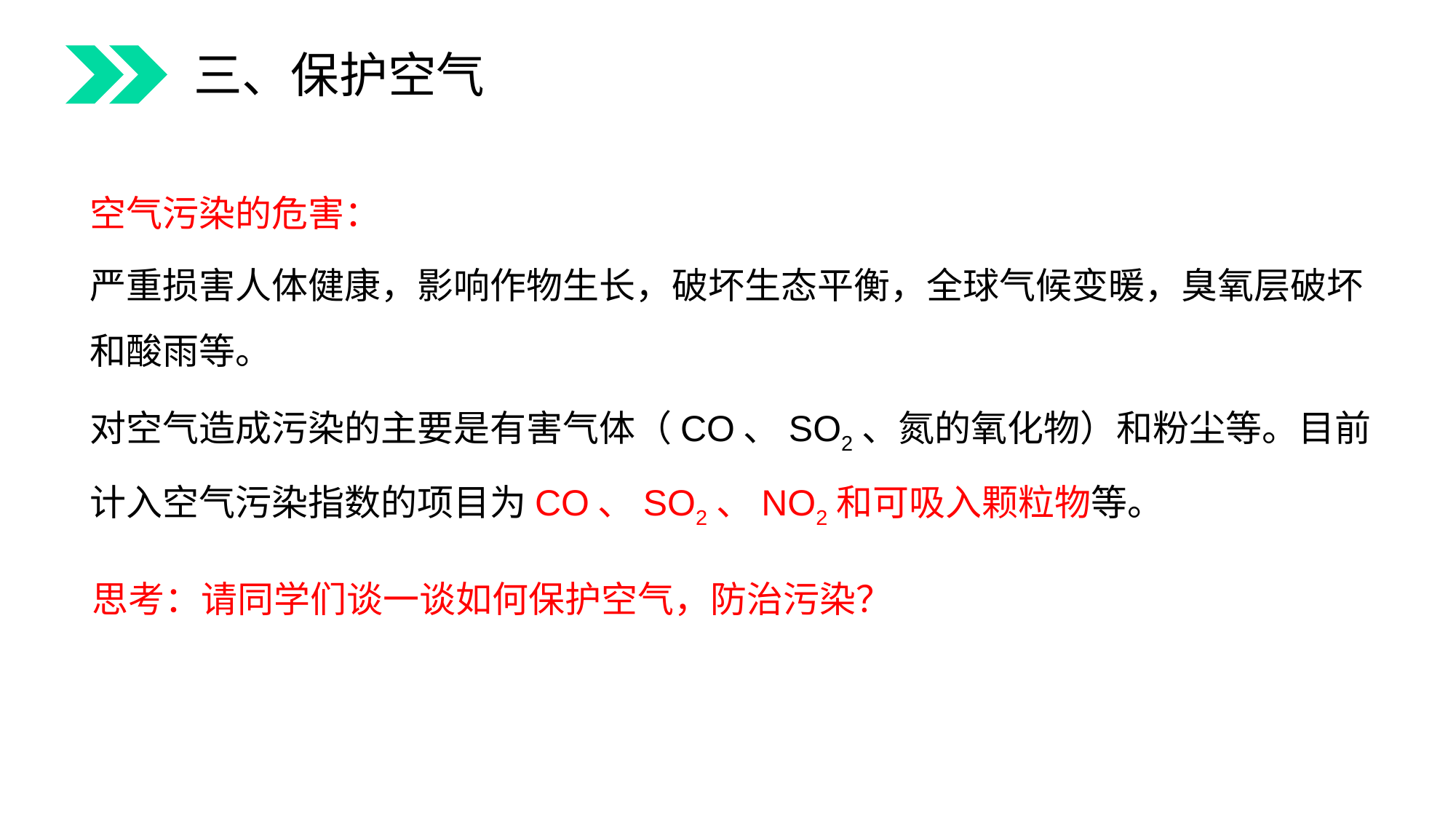

三、保护空气
空气污染的危害：
严重损害人体健康，影响作物生长，破坏生态平衡，全球气候变暖，臭氧层破坏和酸雨等。
对空气造成污染的主要是有害气体（CO、SO2、氮的氧化物）和粉尘等。目前计入空气污染指数的项目为CO、SO2、NO2和可吸入颗粒物等。
思考：请同学们谈一谈如何保护空气，防治污染？